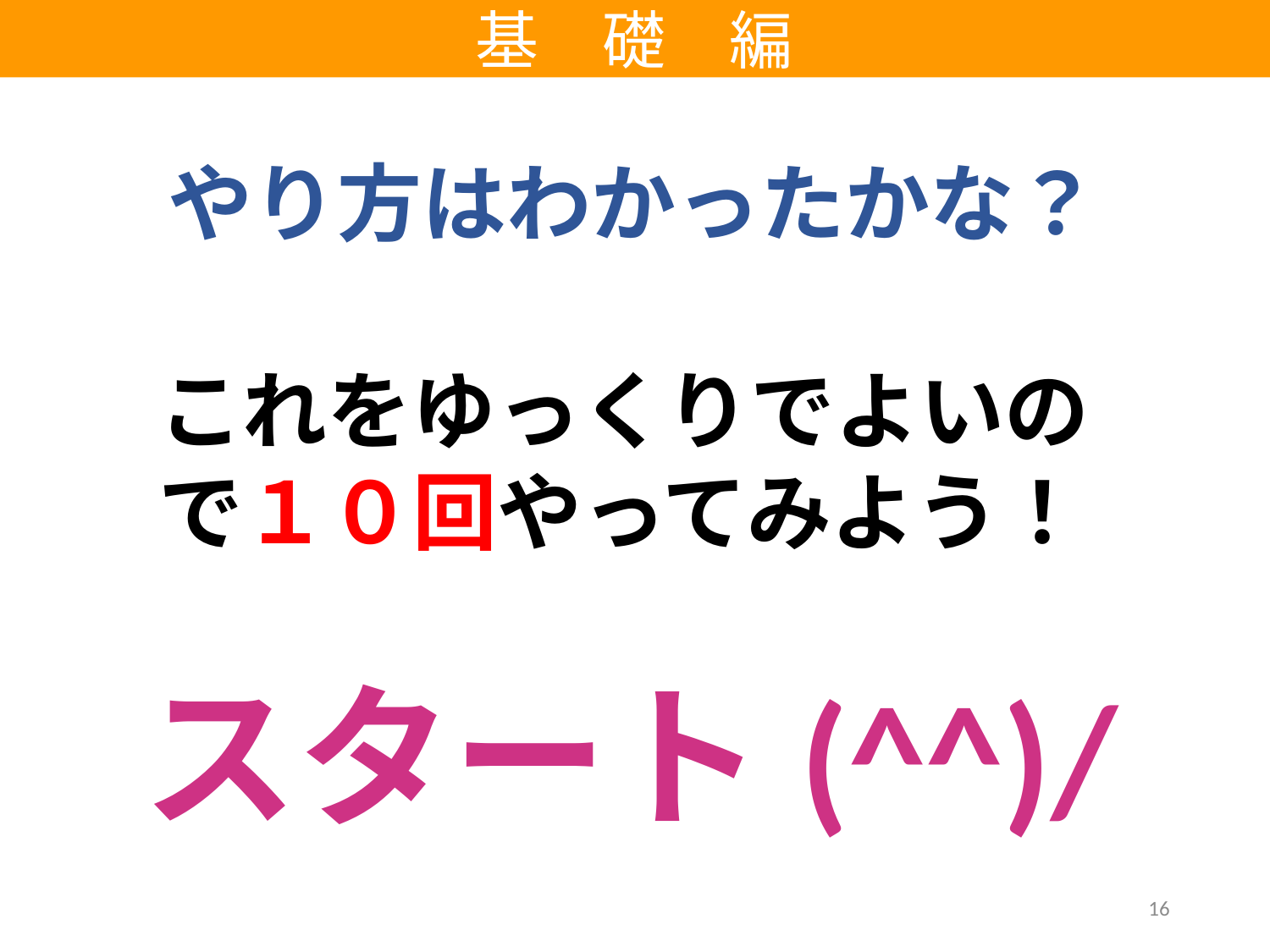

基　礎　編
やり方はわかったかな？
これをゆっくりでよいので１０回やってみよう！
スタート(^^)/
16